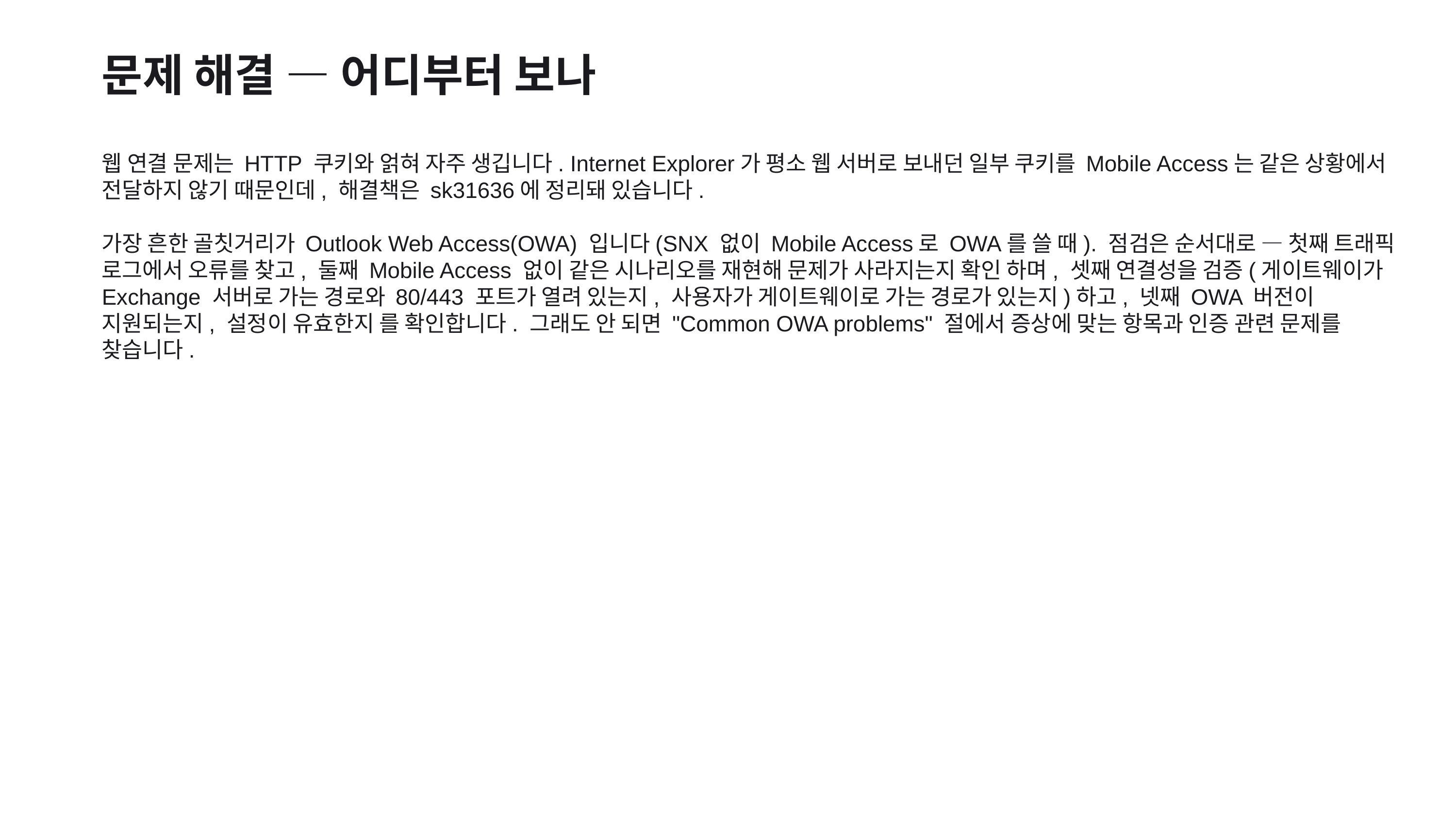

문제 해결 — 어디부터 보나
웹 연결 문제는 HTTP 쿠키와 얽혀 자주 생깁니다. Internet Explorer가 평소 웹 서버로 보내던 일부 쿠키를 Mobile Access는 같은 상황에서 전달하지 않기 때문인데, 해결책은 sk31636에 정리돼 있습니다.

가장 흔한 골칫거리가 Outlook Web Access(OWA) 입니다(SNX 없이 Mobile Access로 OWA를 쓸 때). 점검은 순서대로 — 첫째 트래픽 로그에서 오류를 찾고, 둘째 Mobile Access 없이 같은 시나리오를 재현해 문제가 사라지는지 확인 하며, 셋째 연결성을 검증(게이트웨이가 Exchange 서버로 가는 경로와 80/443 포트가 열려 있는지, 사용자가 게이트웨이로 가는 경로가 있는지)하고, 넷째 OWA 버전이 지원되는지, 설정이 유효한지 를 확인합니다. 그래도 안 되면 "Common OWA problems" 절에서 증상에 맞는 항목과 인증 관련 문제를 찾습니다.